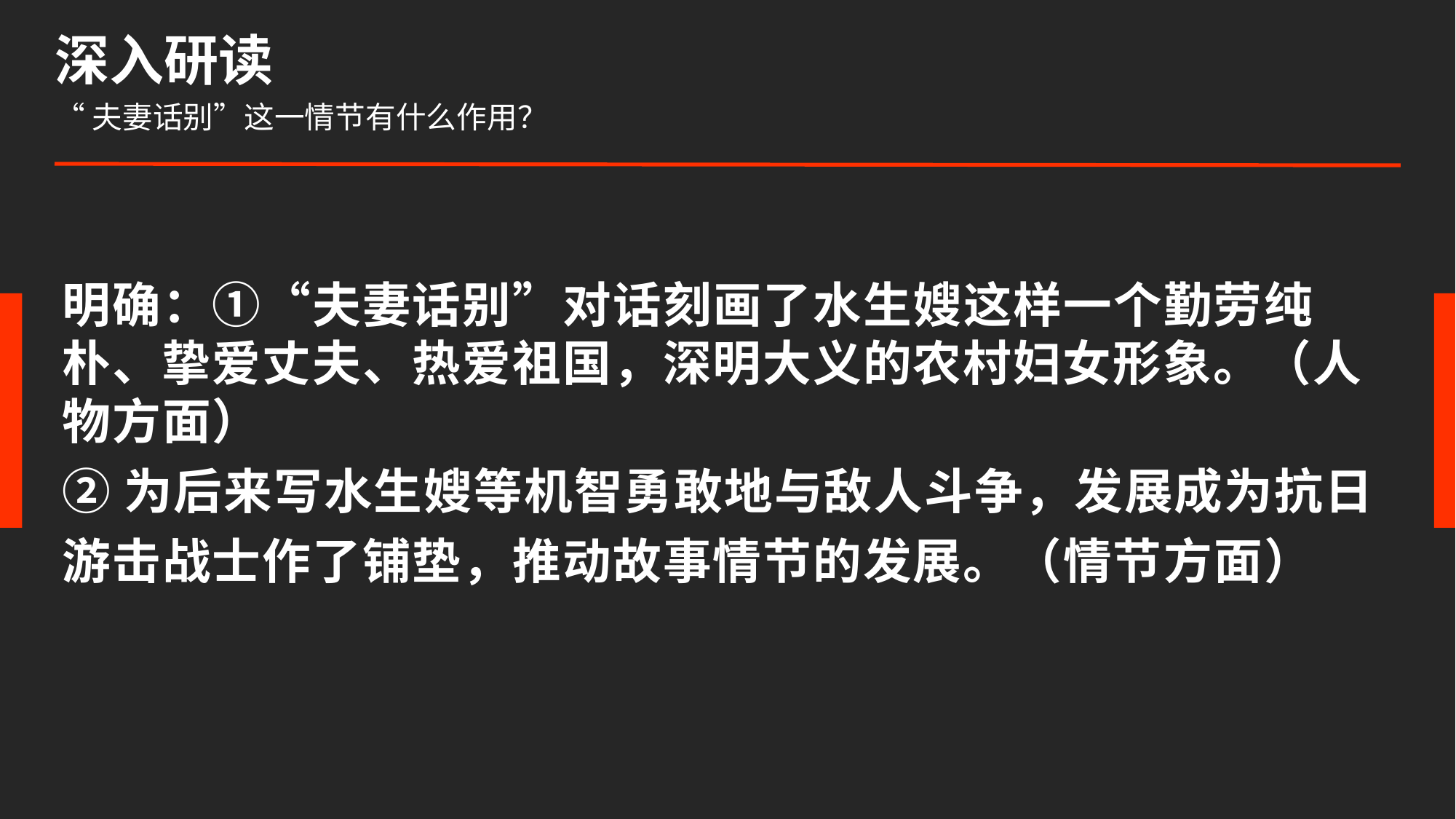

深入研读
“夫妻话别”这一情节有什么作用？
明确：①“夫妻话别”对话刻画了水生嫂这样一个勤劳纯朴、挚爱丈夫、热爱祖国，深明大义的农村妇女形象。（人物方面）
②为后来写水生嫂等机智勇敢地与敌人斗争，发展成为抗日游击战士作了铺垫，推动故事情节的发展。（情节方面）